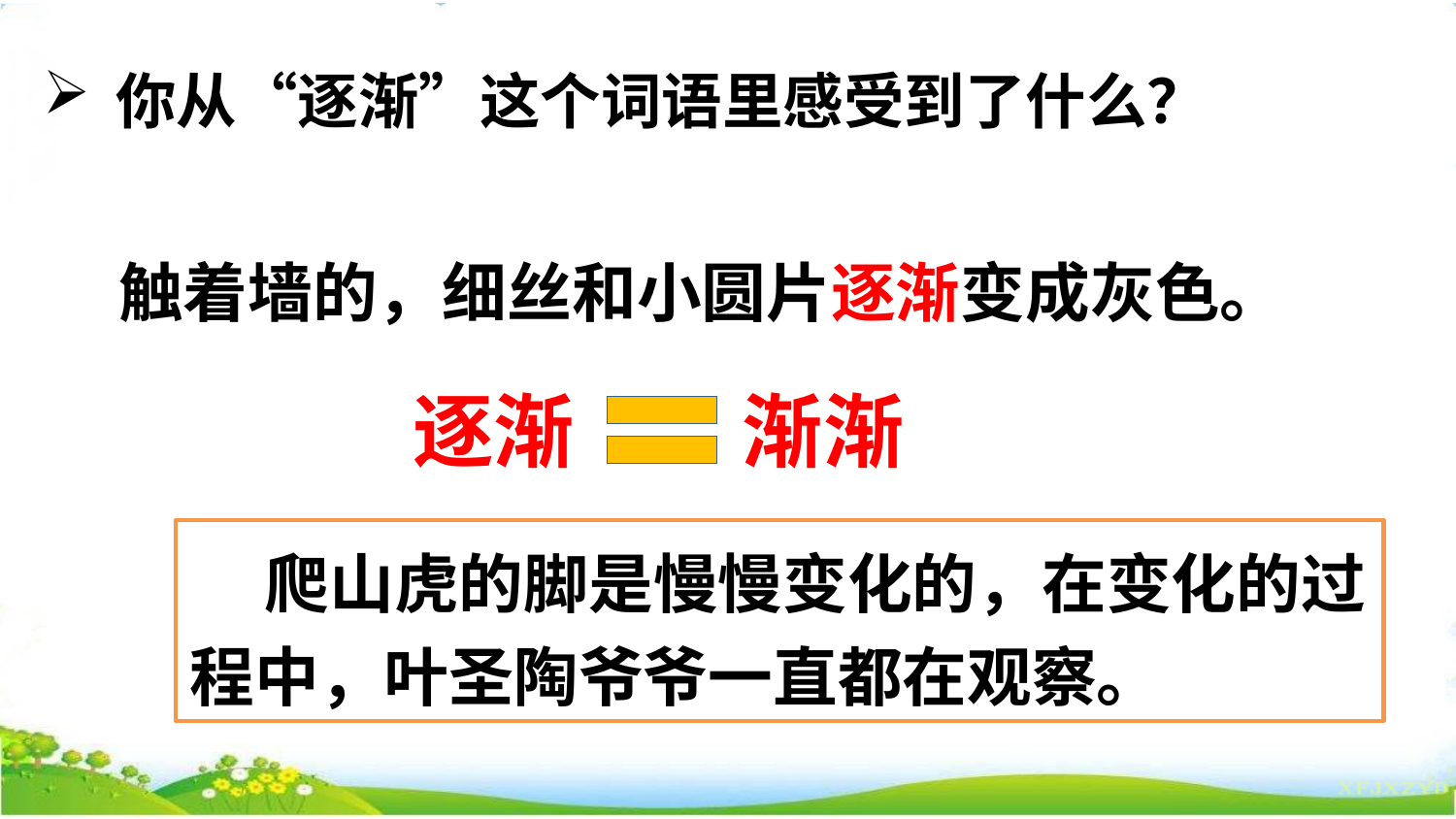

你从“逐渐”这个词语里感受到了什么？
触着墙的，细丝和小圆片逐渐变成灰色。
逐渐

渐渐
    爬山虎的脚是慢慢变化的，在变化的过程中，叶圣陶爷爷一直都在观察。